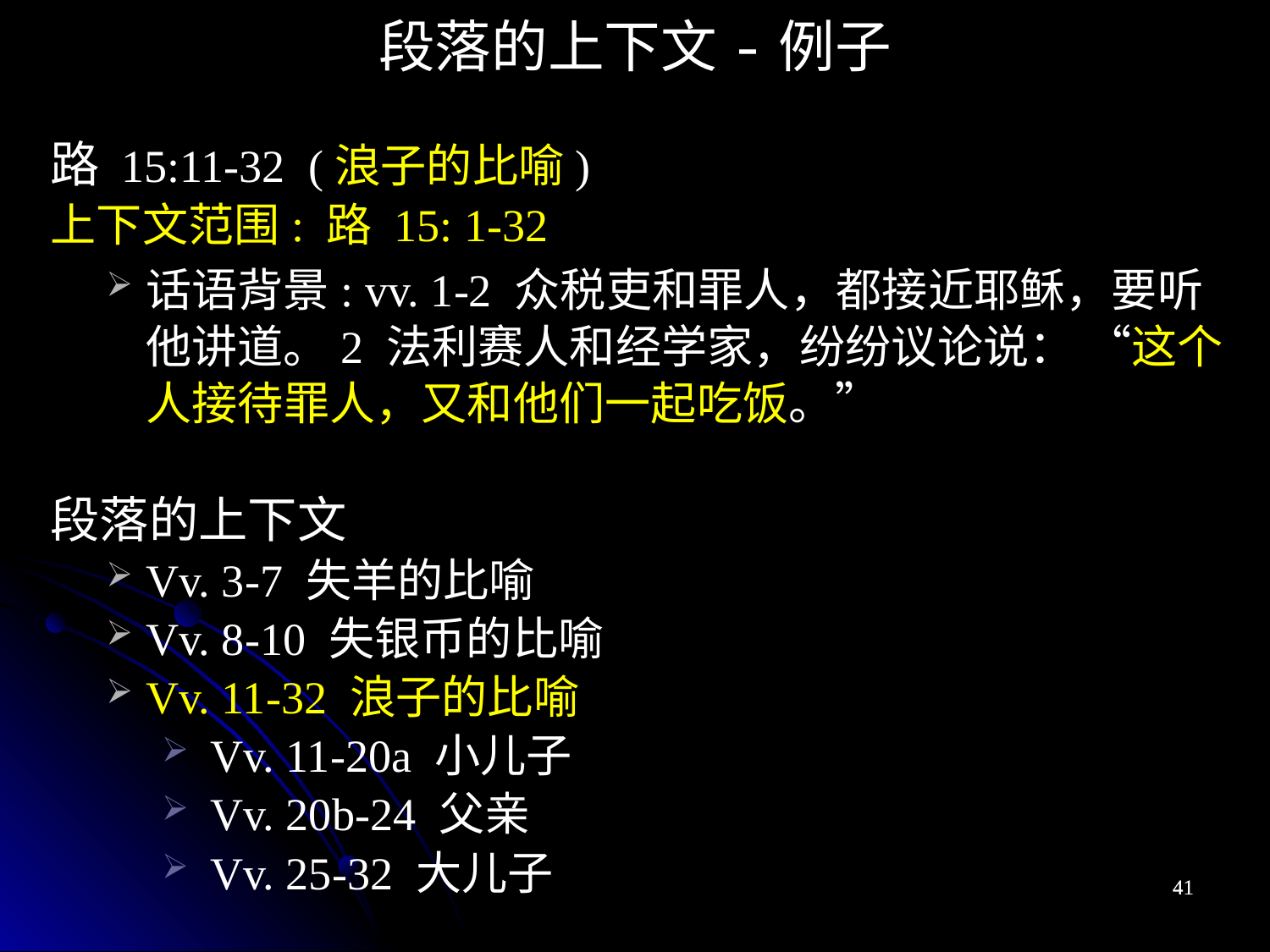

段落的上下文-例子
路 15:11-32  (浪子的比喻)
上下文范围: 路 15: 1-32
话语背景: vv. 1-2 众税吏和罪人，都接近耶稣，要听他讲道。2 法利赛人和经学家，纷纷议论说： “这个人接待罪人，又和他们一起吃饭。”

段落的上下文
Vv. 3-7 失羊的比喻
Vv. 8-10 失银币的比喻
Vv. 11-32 浪子的比喻
Vv. 11-20a 小儿子
Vv. 20b-24 父亲
Vv. 25-32 大儿子
41
41